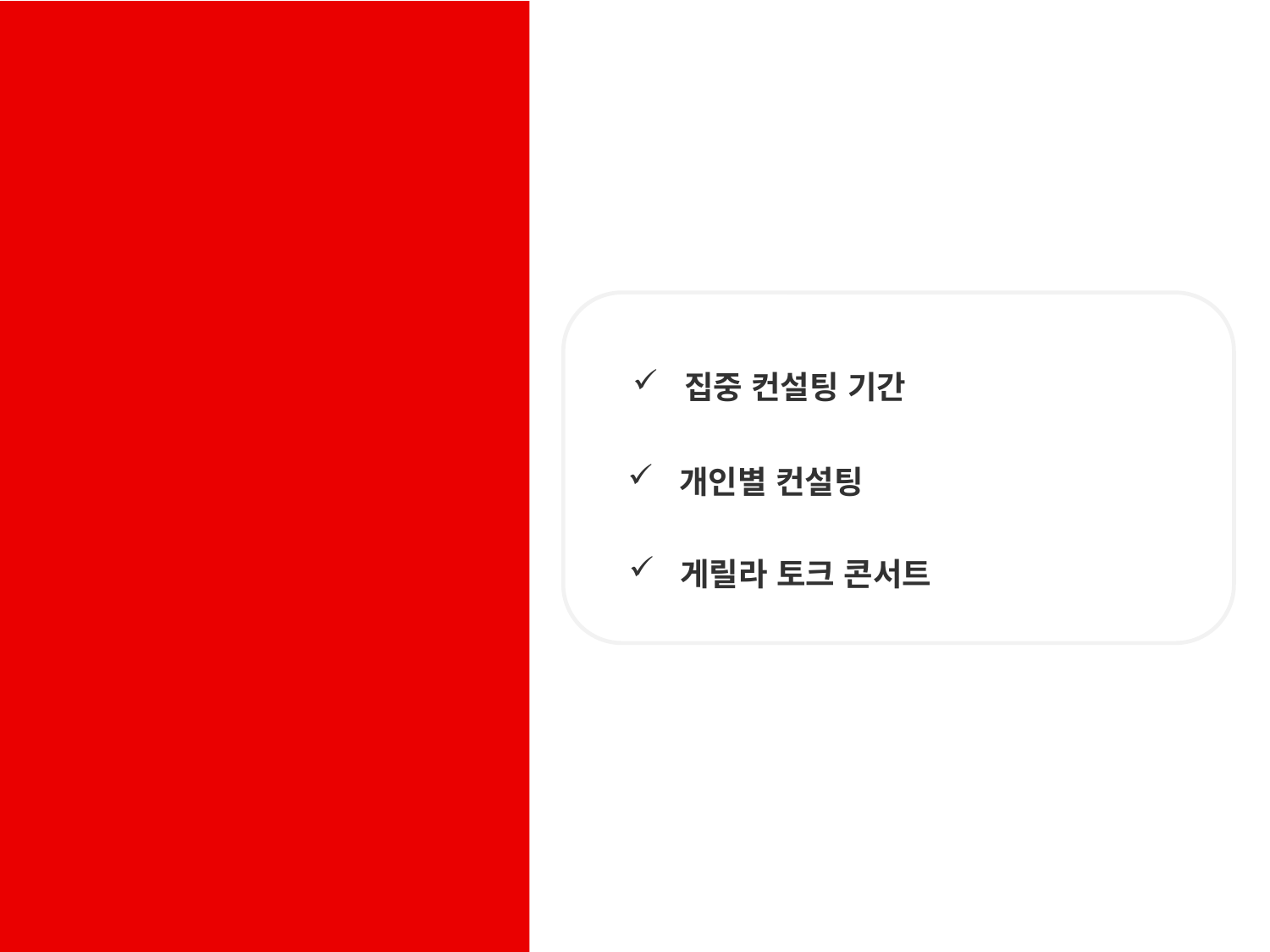

집중 컨설팅 기간
운영 계획
  집중 컨설팅 기간
  개인별 컨설팅
  게릴라 토크 콘서트